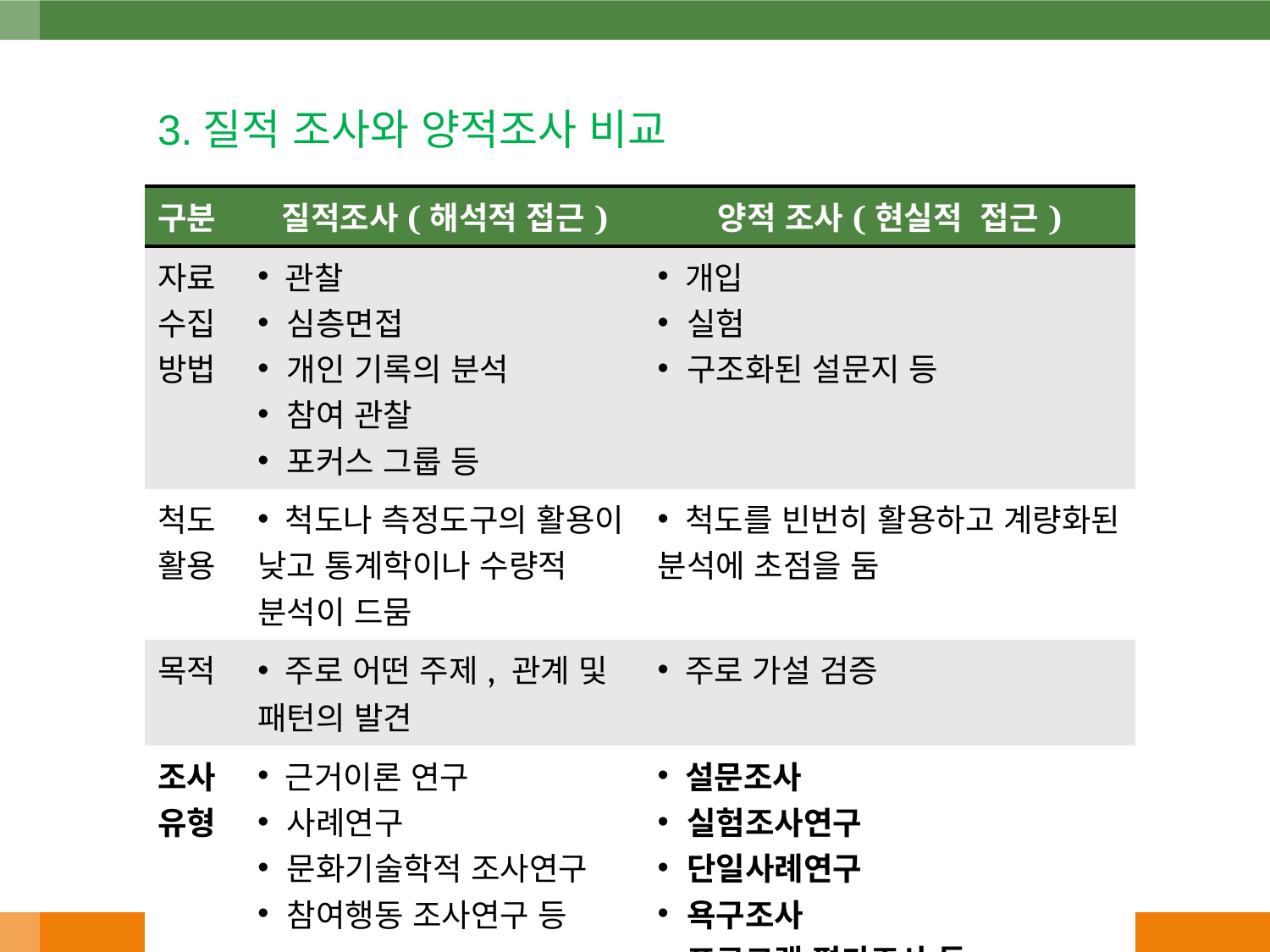

3.질적 조사와 양적조사 비교

| 구분 | 질적조사(해석적 접근) | 양적 조사(현실적 접근) |
| --- | --- | --- |
| 자료수집방법 | 관찰 심층면접 개인 기록의 분석 참여 관찰 포커스 그룹 등 | 개입 실험 구조화된 설문지 등 |
| 척도활용 | 척도나 측정도구의 활용이 낮고 통계학이나 수량적 분석이 드뭄 | 척도를 빈번히 활용하고 계량화된 분석에 초점을 둠 |
| 목적 | 주로 어떤 주제, 관계 및 패턴의 발견 | 주로 가설 검증 |
| 조사 유형 | 근거이론 연구 사례연구 문화기술학적 조사연구 참여행동 조사연구 등 | 설문조사 실험조사연구 단일사례연구 욕구조사 프로그램 평가조사 등 |